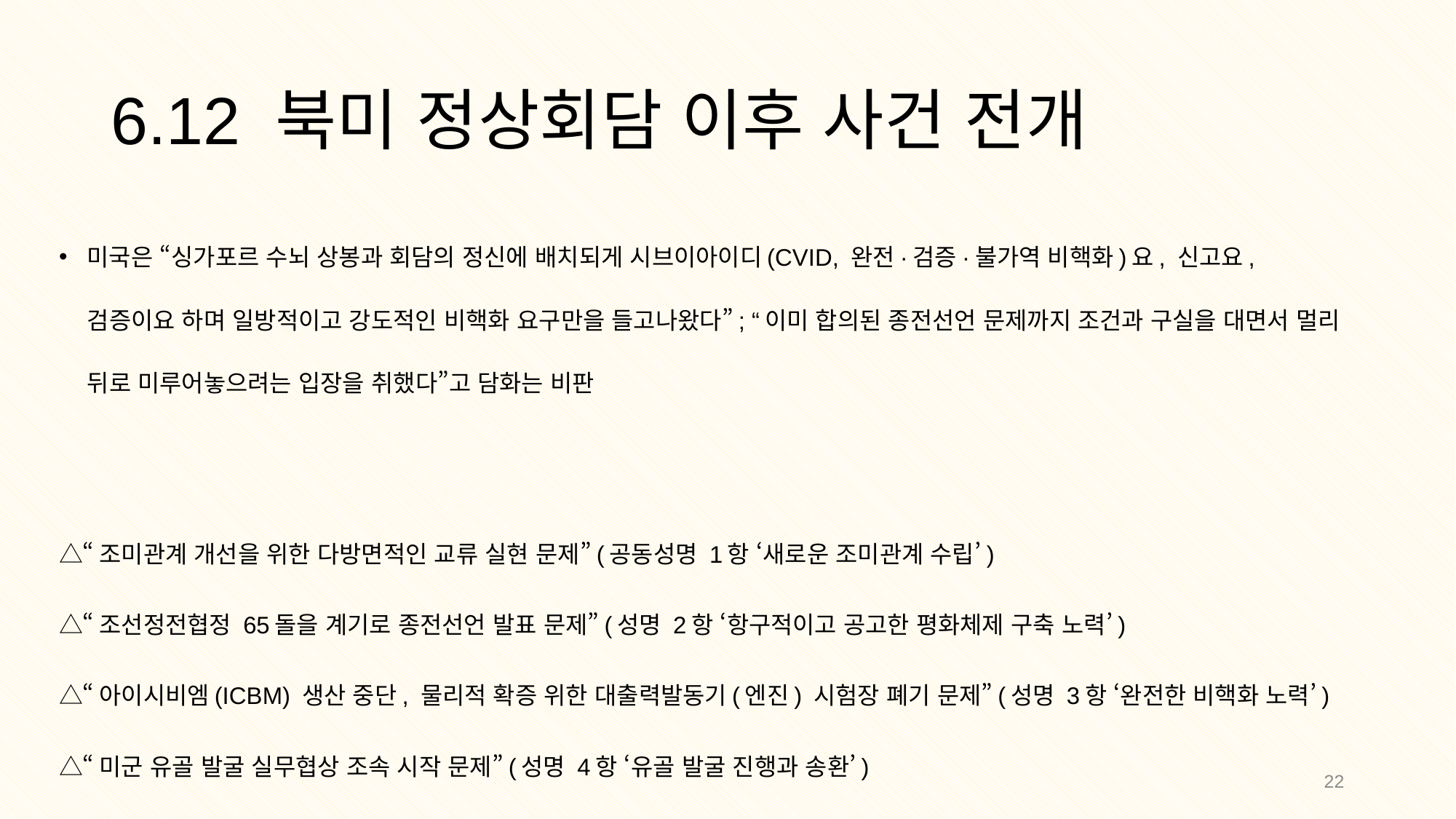

# 6.12 북미 정상회담 이후 사건 전개
미국은 “싱가포르 수뇌 상봉과 회담의 정신에 배치되게 시브이아이디(CVID, 완전·검증·불가역 비핵화)요, 신고요, 검증이요 하며 일방적이고 강도적인 비핵화 요구만을 들고나왔다”; “이미 합의된 종전선언 문제까지 조건과 구실을 대면서 멀리 뒤로 미루어놓으려는 입장을 취했다”고 담화는 비판

△“조미관계 개선을 위한 다방면적인 교류 실현 문제”(공동성명 1항 ‘새로운 조미관계 수립’)
△“조선정전협정 65돌을 계기로 종전선언 발표 문제”(성명 2항 ‘항구적이고 공고한 평화체제 구축 노력’)
△“아이시비엠(ICBM) 생산 중단, 물리적 확증 위한 대출력발동기(엔진) 시험장 폐기 문제”(성명 3항 ‘완전한 비핵화 노력’)
△“미군 유골 발굴 실무협상 조속 시작 문제”(성명 4항 ‘유골 발굴 진행과 송환’)

22